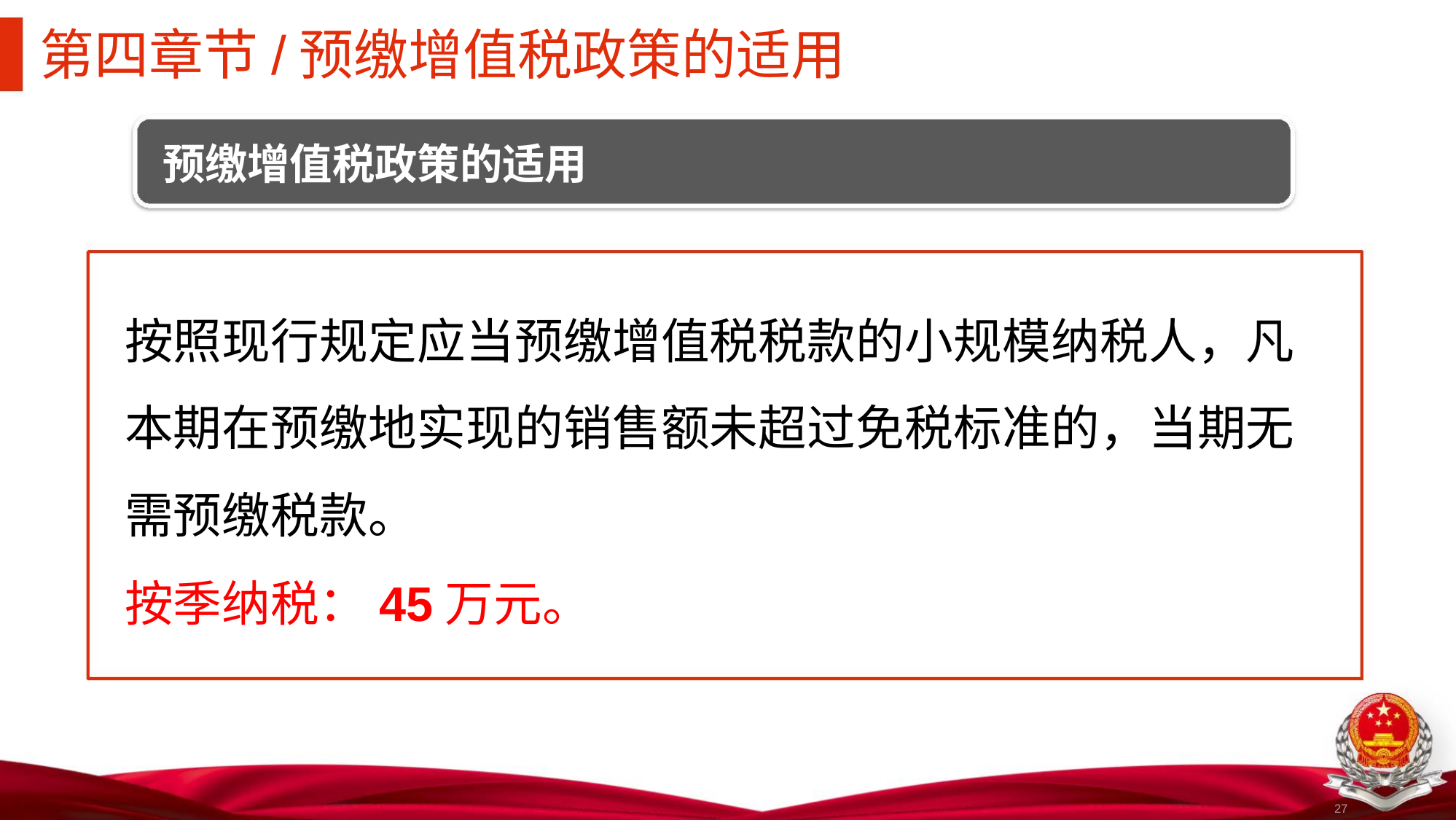

第四章节/预缴增值税政策的适用
预缴增值税政策的适用

按照现行规定应当预缴增值税税款的小规模纳税人，凡本期在预缴地实现的销售额未超过免税标准的，当期无需预缴税款。
按季纳税：45万元。
27